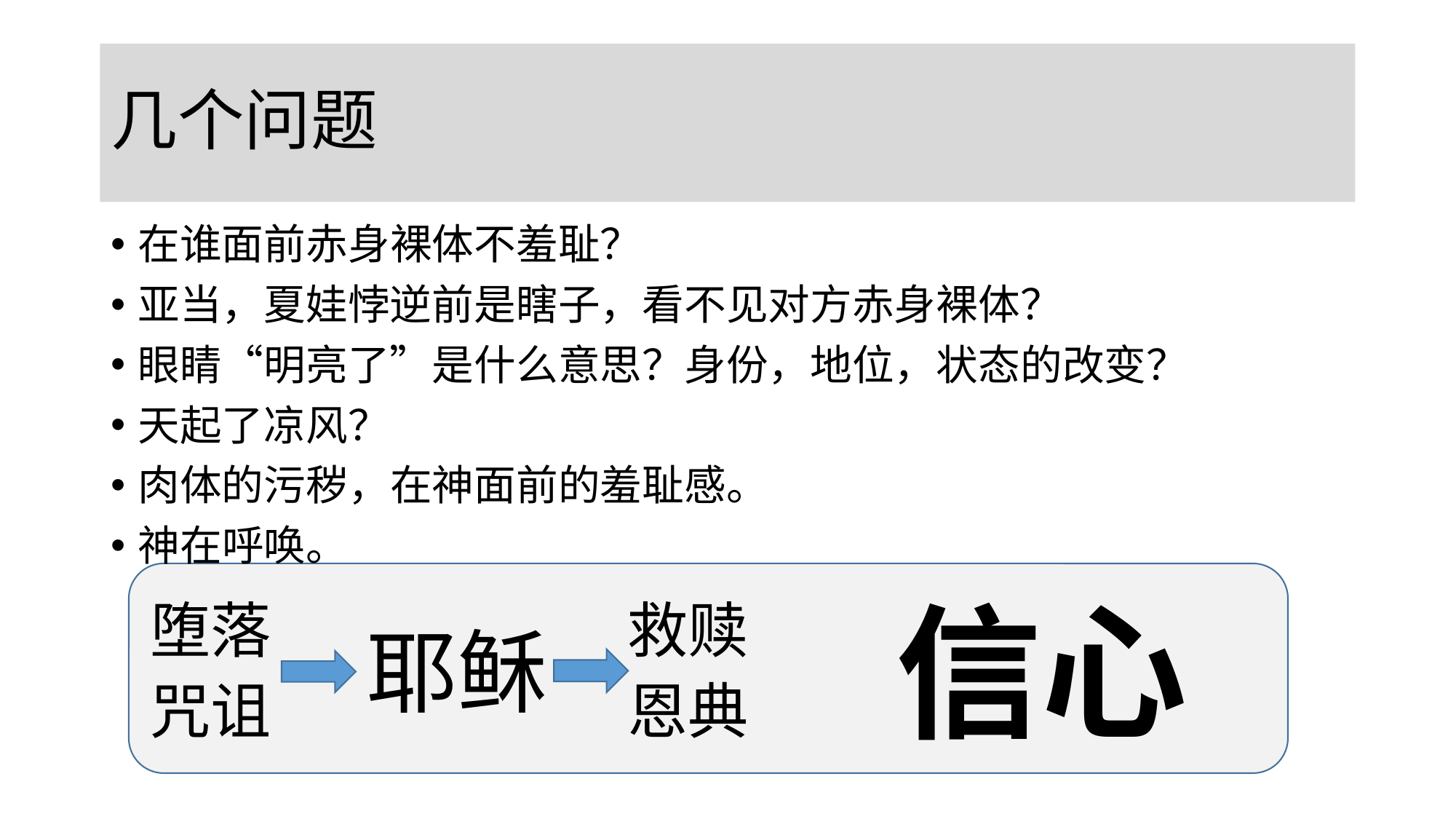

# 几个问题
在谁面前赤身裸体不羞耻？
亚当，夏娃悖逆前是瞎子，看不见对方赤身裸体？
眼睛“明亮了”是什么意思？身份，地位，状态的改变？
天起了凉风？
肉体的污秽，在神面前的羞耻感。
神在呼唤。

信心
堕落
咒诅
救赎
恩典
耶稣